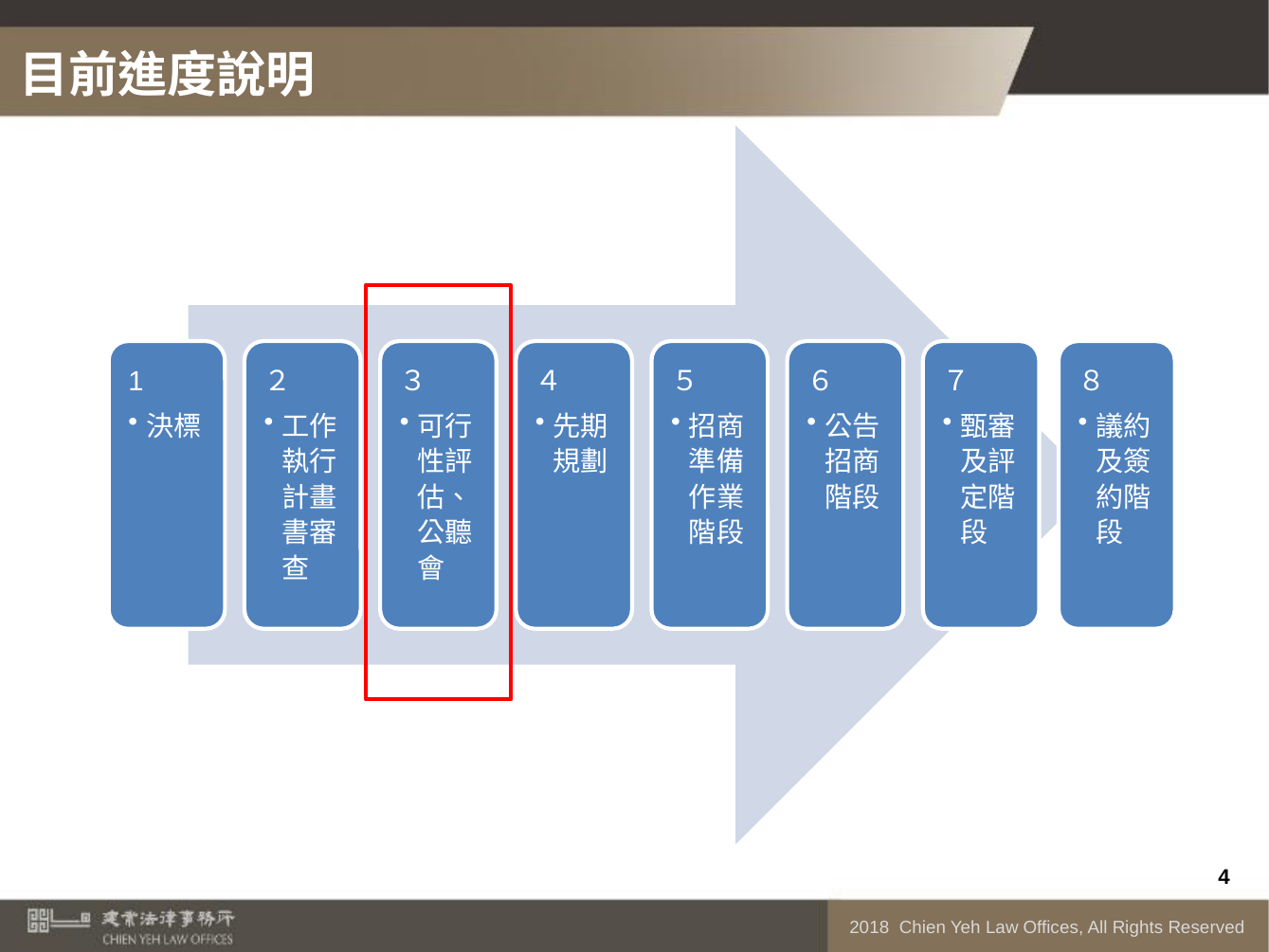

# 目前進度說明
1
決標
２
工作執行計畫書審查
３
可行性評估、公聽會
４
先期規劃
５
招商準備作業階段
６
公告招商階段
７
甄審及評定階段
８
議約及簽約階段

4